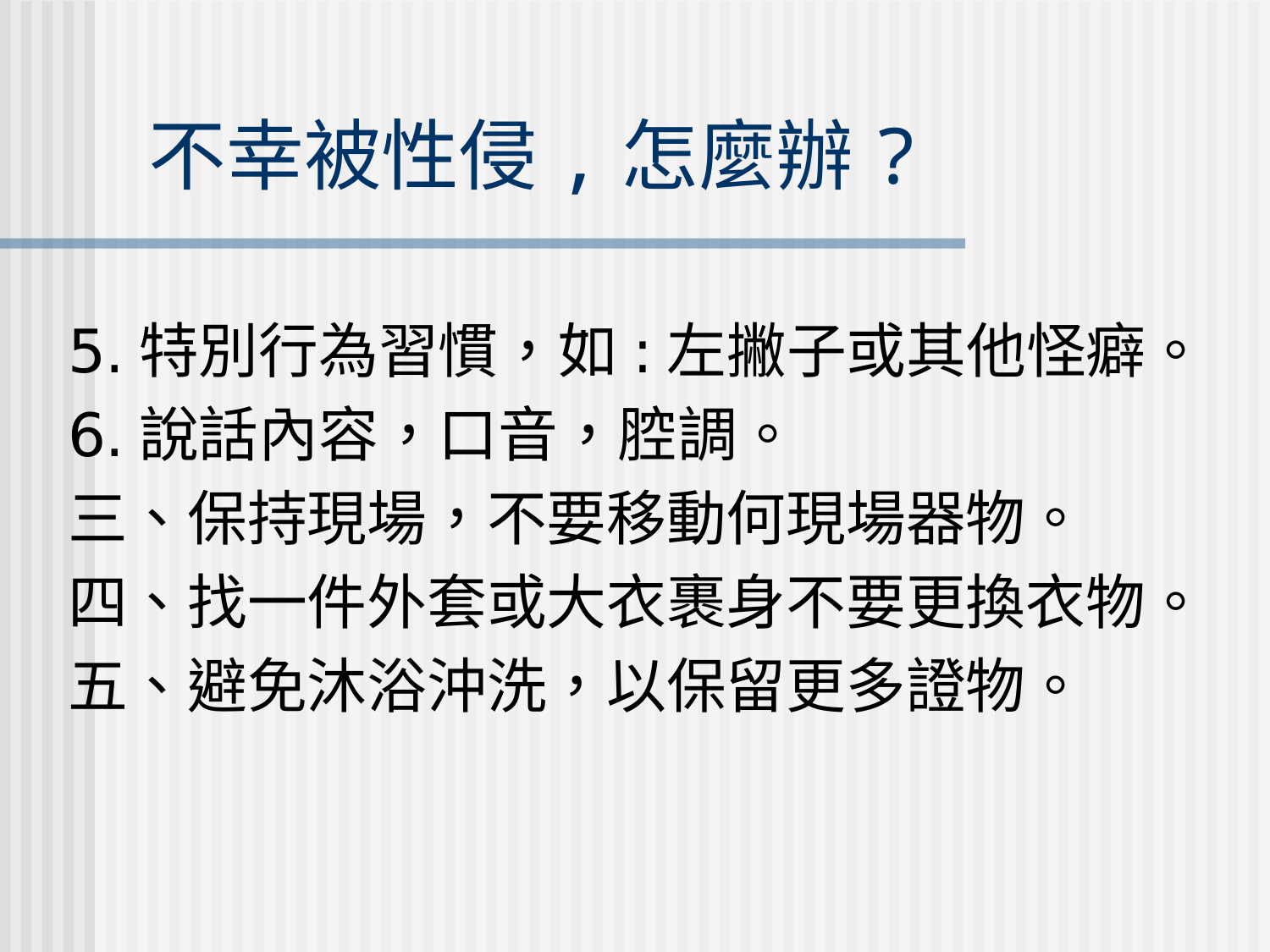

# 不幸被性侵,怎麼辦?
5.特別行為習慣，如:左撇子或其他怪癖。
6.說話內容，口音，腔調。
三、保持現場，不要移動何現場器物。
四、找一件外套或大衣裹身不要更換衣物。
五、避免沐浴沖洗，以保留更多證物。